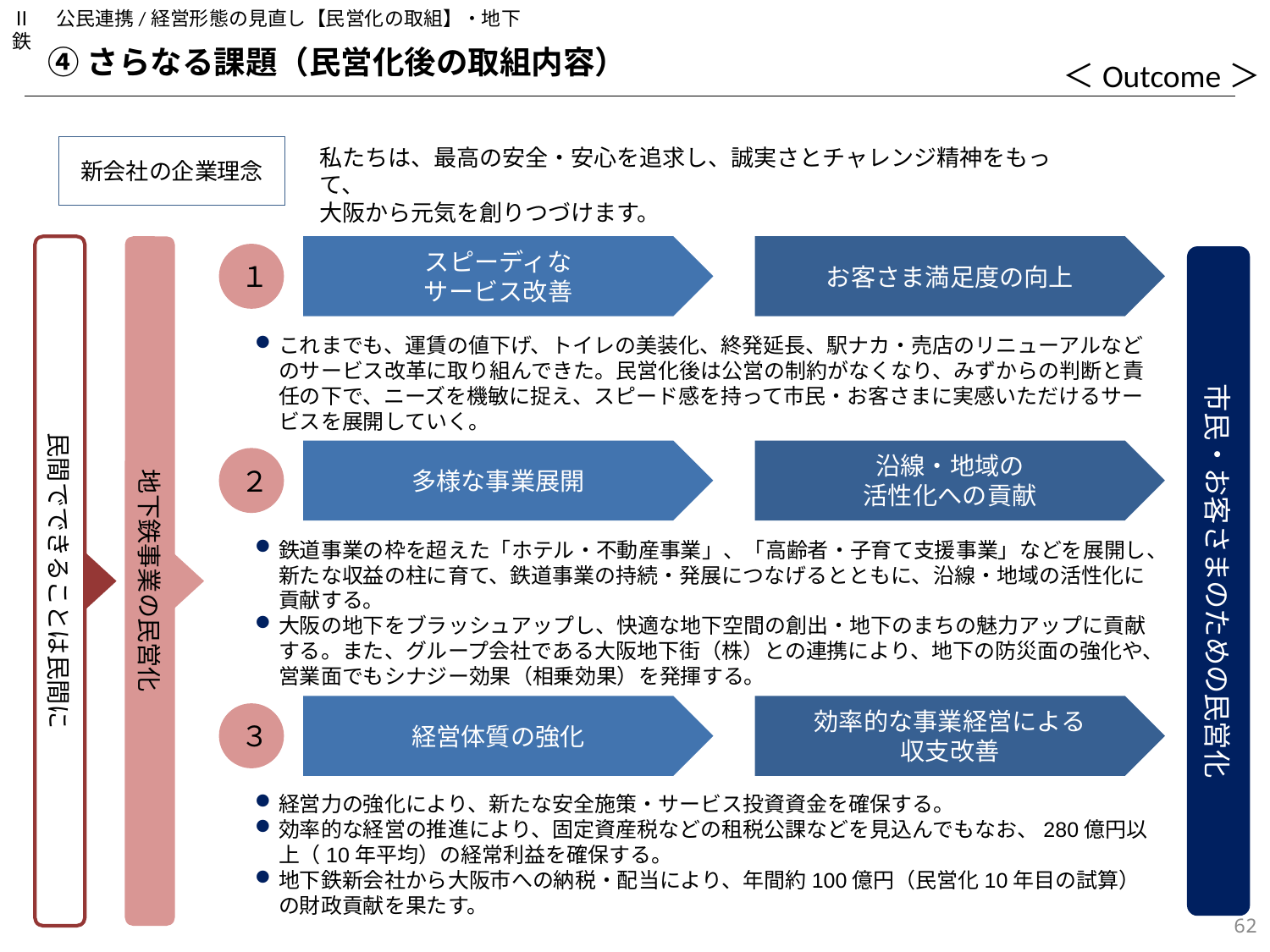

Ⅱ　公民連携/経営形態の見直し【民営化の取組】・地下鉄
④さらなる課題（民営化後の取組内容）
＜Outcome＞
新会社の企業理念
私たちは、最高の安全・安心を追求し、誠実さとチャレンジ精神をもって、
大阪から元気を創りつづけます。
地下鉄事業の民営化
民間でできることは民間に
スピーディな
サービス改善
お客さま満足度の向上
１
これまでも、運賃の値下げ、トイレの美装化、終発延長、駅ナカ・売店のリニューアルなどのサービス改革に取り組んできた。民営化後は公営の制約がなくなり、みずからの判断と責任の下で、ニーズを機敏に捉え、スピード感を持って市民・お客さまに実感いただけるサービスを展開していく。
市民・お客さまのための民営化
多様な事業展開
沿線・地域の
活性化への貢献
２
鉄道事業の枠を超えた「ホテル・不動産事業」、「高齢者・子育て支援事業」などを展開し、新たな収益の柱に育て、鉄道事業の持続・発展につなげるとともに、沿線・地域の活性化に貢献する。
大阪の地下をブラッシュアップし、快適な地下空間の創出・地下のまちの魅力アップに貢献する。また、グループ会社である大阪地下街（株）との連携により、地下の防災面の強化や、営業面でもシナジー効果（相乗効果）を発揮する。

経営体質の強化
効率的な事業経営による
収支改善
３
経営力の強化により、新たな安全施策・サービス投資資金を確保する。
効率的な経営の推進により、固定資産税などの租税公課などを見込んでもなお、280億円以上（10年平均）の経常利益を確保する。
地下鉄新会社から大阪市への納税・配当により、年間約100億円（民営化10年目の試算）の財政貢献を果たす。
62